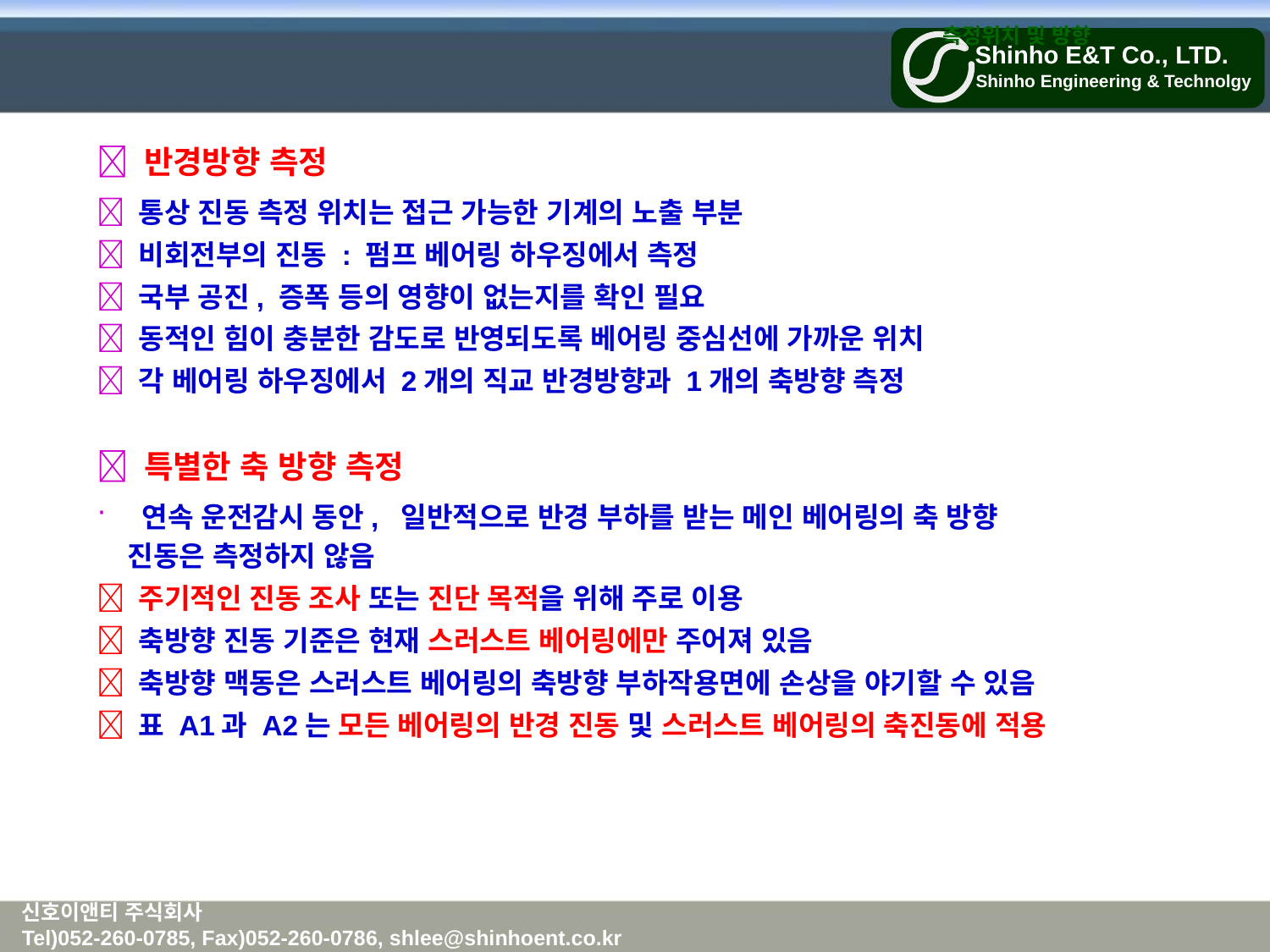

측정위치 및 방향
♣ 반경방향 측정
• 통상 진동 측정 위치는 접근 가능한 기계의 노출 부분
• 비회전부의 진동 : 펌프 베어링 하우징에서 측정
• 국부 공진, 증폭 등의 영향이 없는지를 확인 필요
• 동적인 힘이 충분한 감도로 반영되도록 베어링 중심선에 가까운 위치
• 각 베어링 하우징에서 2개의 직교 반경방향과 1개의 축방향 측정

♣ 특별한 축 방향 측정
 연속 운전감시 동안,  일반적으로 반경 부하를 받는 메인 베어링의 축 방향
   진동은 측정하지 않음
• 주기적인 진동 조사 또는 진단 목적을 위해 주로 이용
• 축방향 진동 기준은 현재 스러스트 베어링에만 주어져 있음
• 축방향 맥동은 스러스트 베어링의 축방향 부하작용면에 손상을 야기할 수 있음
• 표 A1과 A2는 모든 베어링의 반경 진동 및 스러스트 베어링의 축진동에 적용